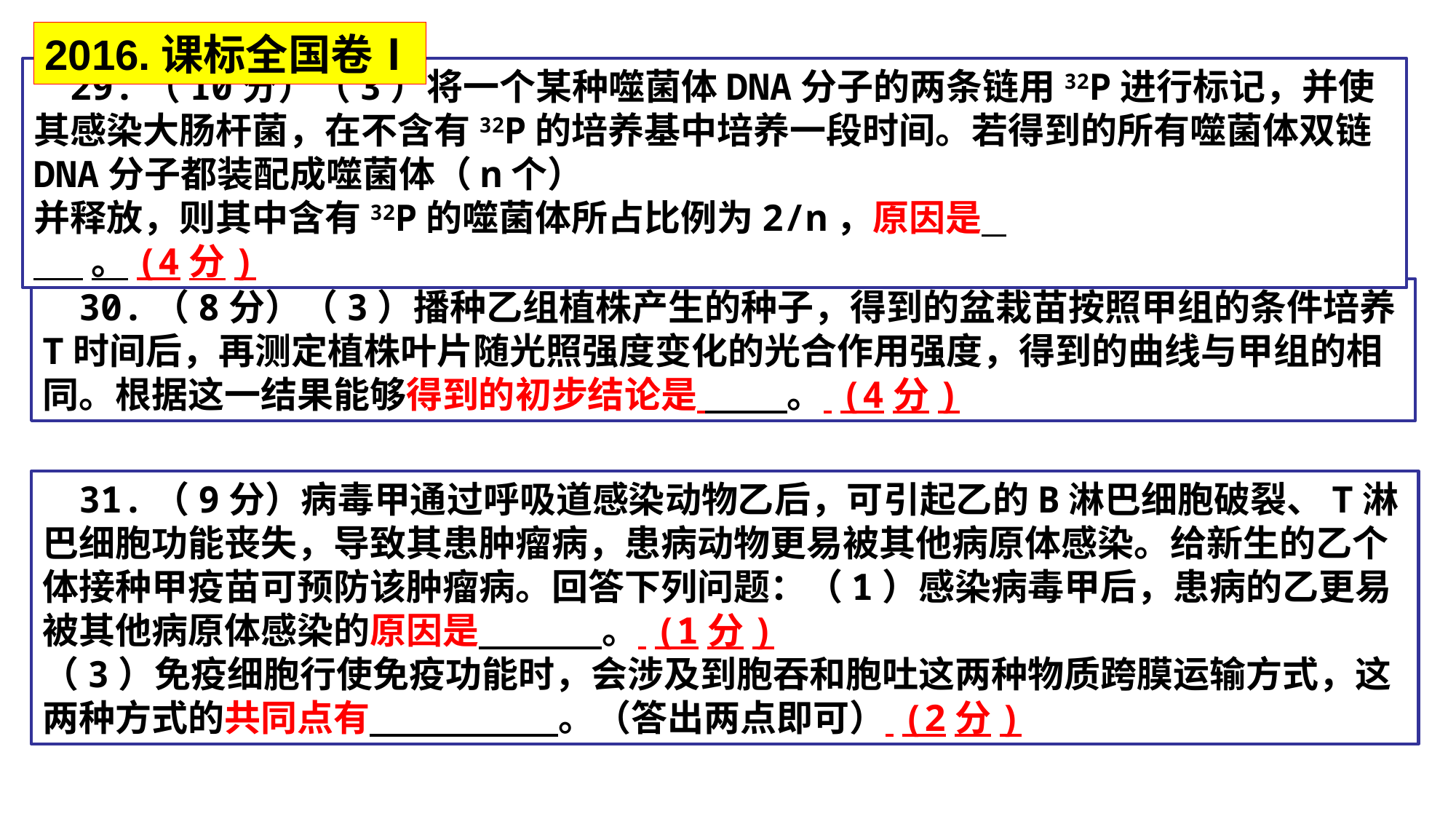

2016.课标全国卷Ⅰ
  29.（10分）（3）将一个某种噬菌体DNA分子的两条链用32P进行标记，并使其感染大肠杆菌，在不含有32P的培养基中培养一段时间。若得到的所有噬菌体双链DNA分子都装配成噬菌体（n个） 并释放，则其中含有32P的噬菌体所占比例为2/n，原因是
      。(4分)
30.（8分）（3）播种乙组植株产生的种子，得到的盆栽苗按照甲组的条件培养T时间后，再测定植株叶片随光照强度变化的光合作用强度，得到的曲线与甲组的相同。根据这一结果能够得到的初步结论是           。 (4分)
  31.（9分）病毒甲通过呼吸道感染动物乙后，可引起乙的B淋巴细胞破裂、T淋巴细胞功能丧失，导致其患肿瘤病，患病动物更易被其他病原体感染。给新生的乙个体接种甲疫苗可预防该肿瘤病。回答下列问题：（1）感染病毒甲后，患病的乙更易被其他病原体感染的原因是               。 (1分)
（3）免疫细胞行使免疫功能时，会涉及到胞吞和胞吐这两种物质跨膜运输方式，这两种方式的共同点有                       。（答出两点即可） (2分)